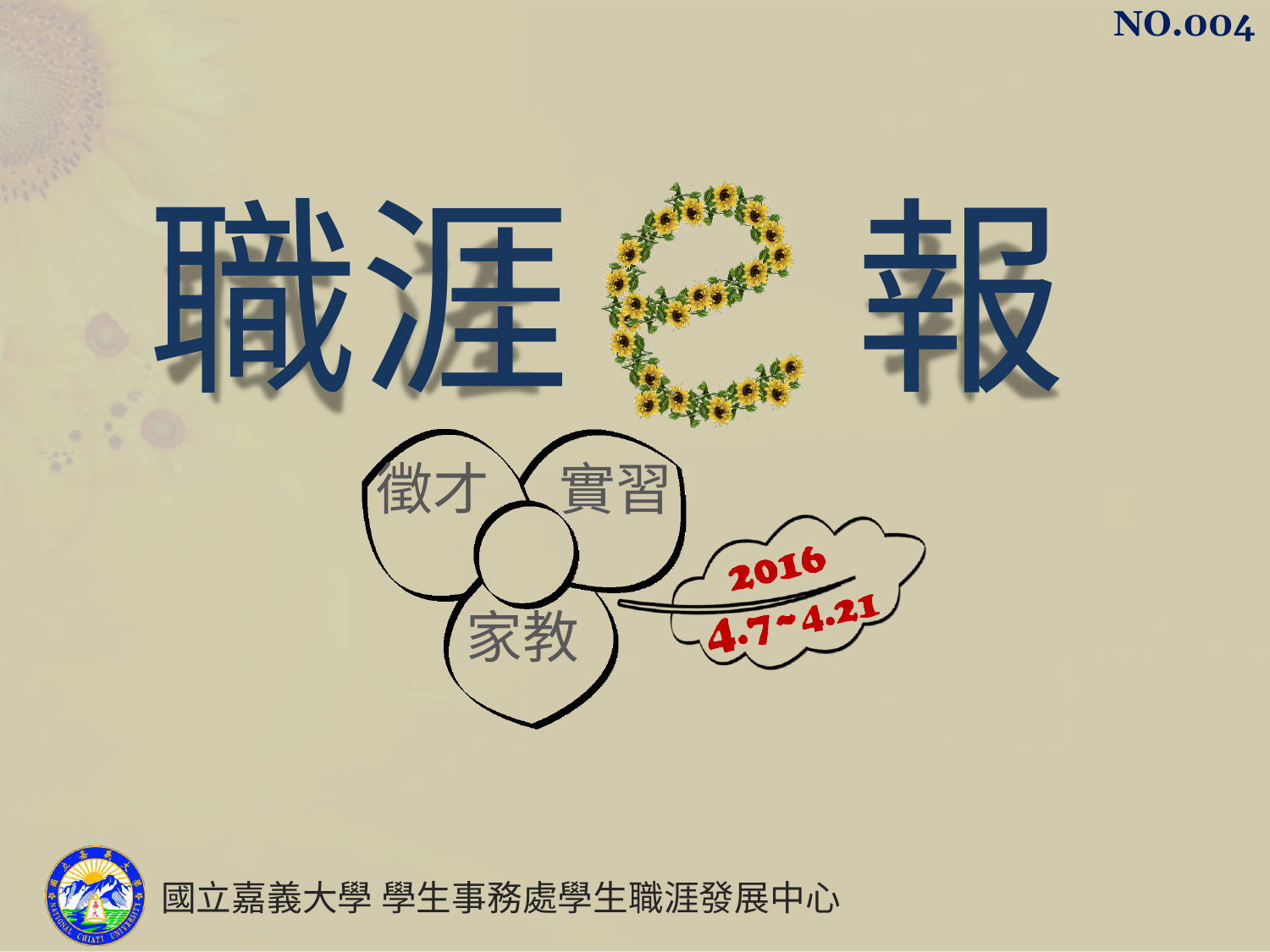

NO.004
職涯	報

徵才	實習

家教
國立嘉義大學 學生事務處學生職涯發展中心